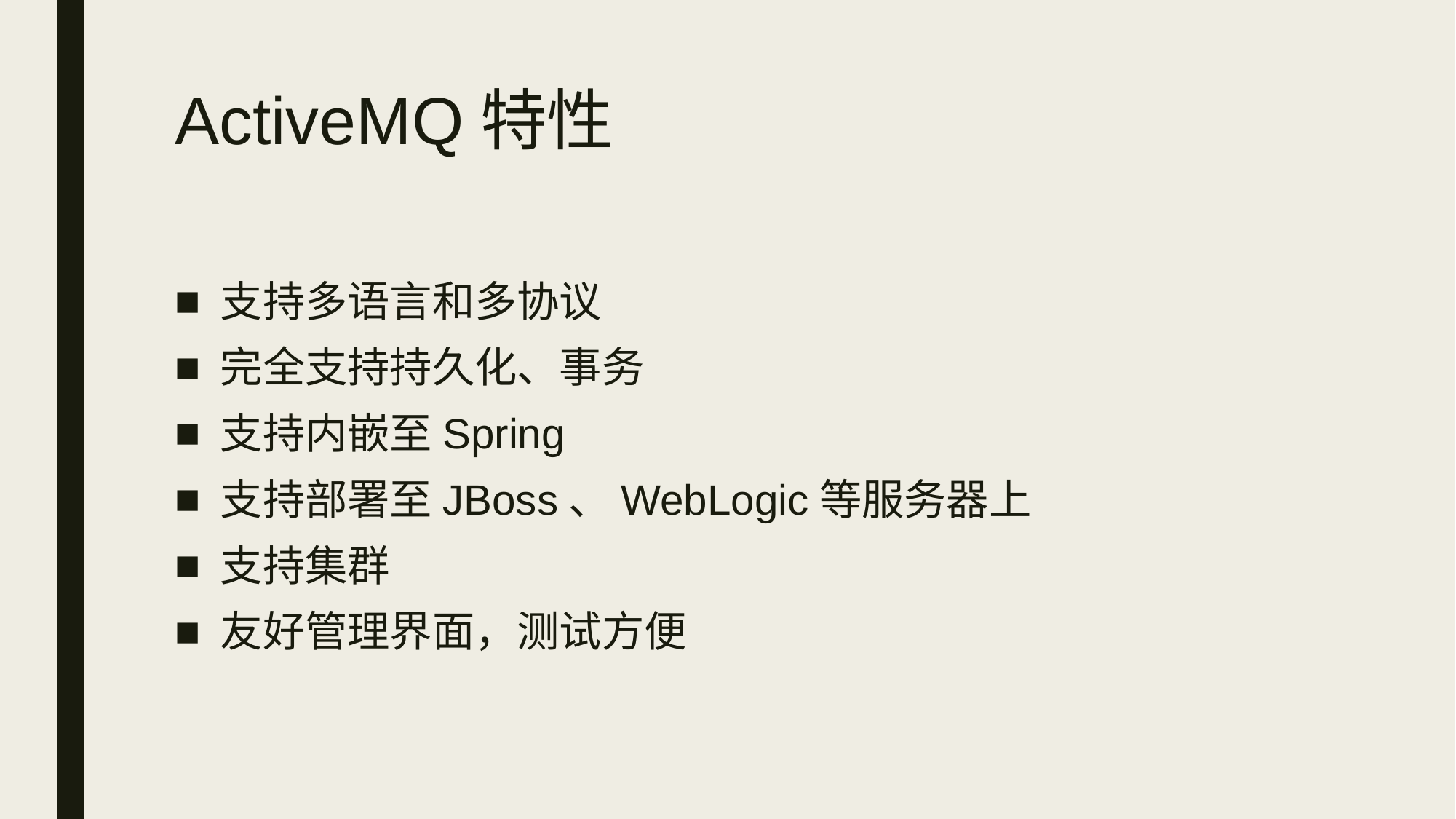

# ActiveMQ特性
支持多语言和多协议
完全支持持久化、事务
支持内嵌至Spring
支持部署至JBoss、WebLogic等服务器上
支持集群
友好管理界面，测试方便